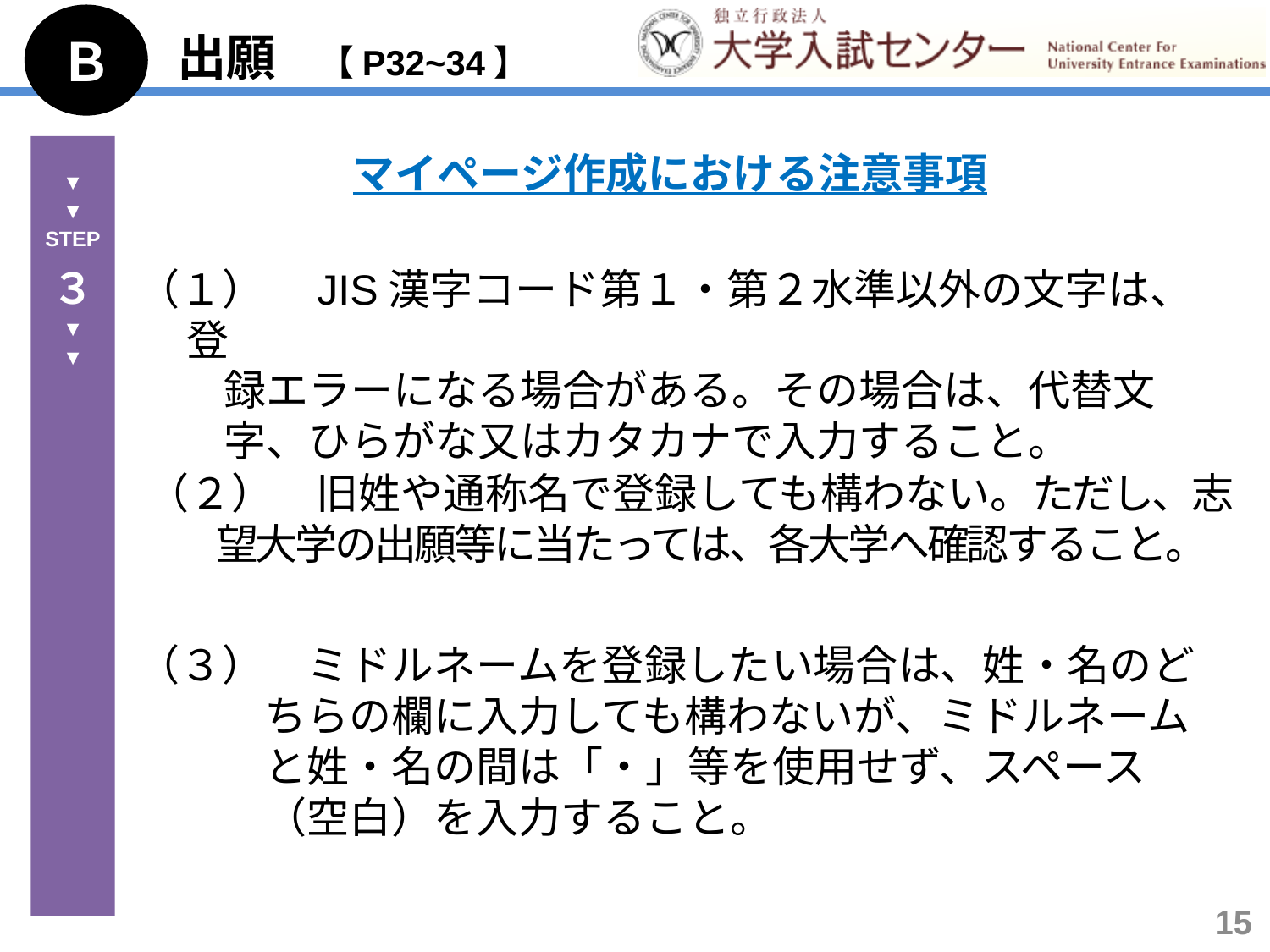

Ｂ
出願　【P32~34】
マイページ作成における注意事項

▼
▼
STEP
３
▼
▼
（１）　JIS漢字コード第１・第２水準以外の文字は、登
        録エラーになる場合がある。その場合は、代替文
        字、ひらがな又はカタカナで入力すること。

 （２）　旧姓や通称名で登録しても構わない。ただし、志
           望大学の出願等に当たっては、各大学へ確認すること。
（３）　ミドルネームを登録したい場合は、姓・名のど
　　　ちらの欄に入力しても構わないが、ミドルネーム
　　　と姓・名の間は「・」等を使用せず、スペース
　　　（空白）を入力すること。
15